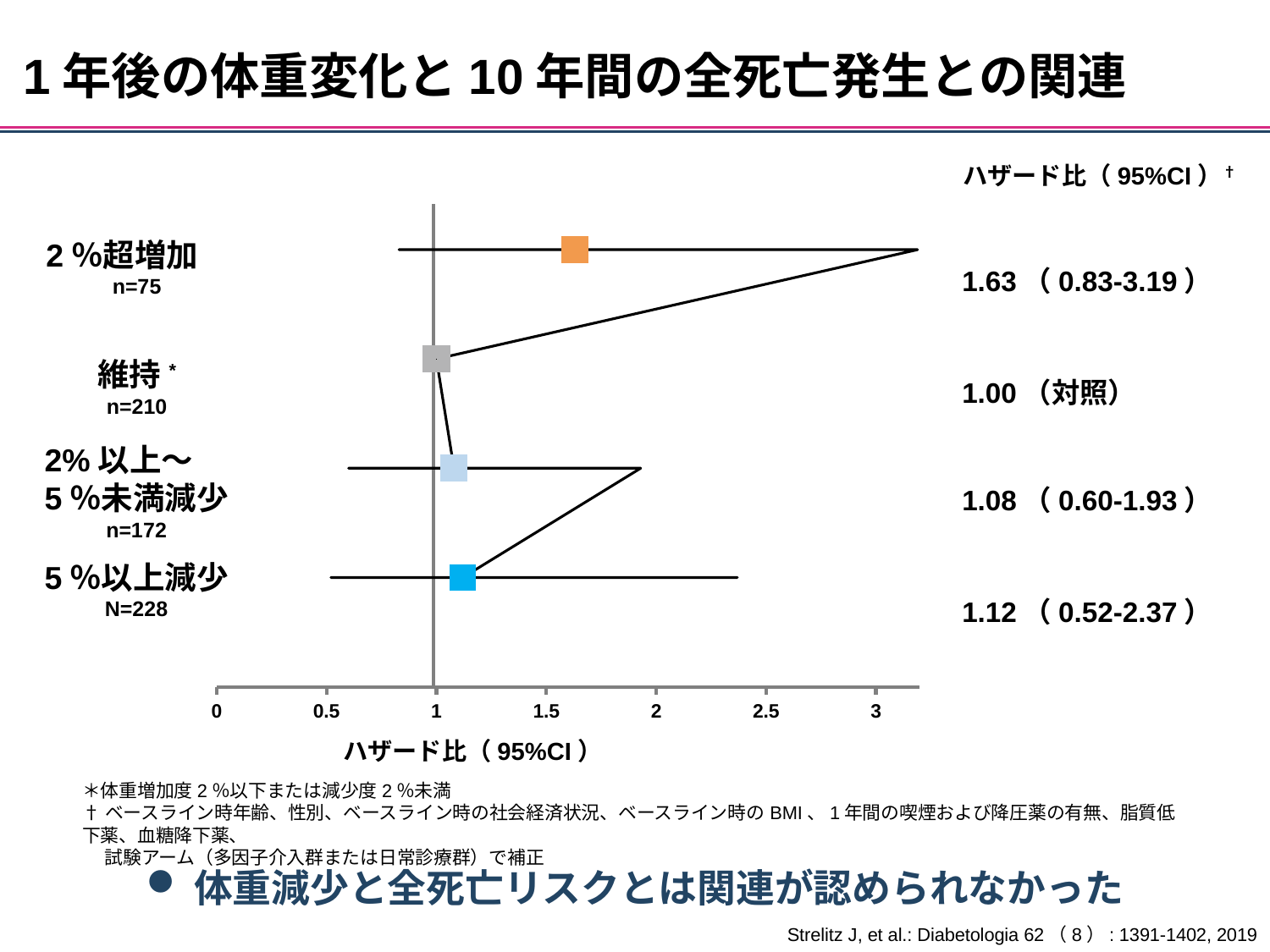

1年後の体重変化と10年間の全死亡発生との関連
ハザード比（95%CI）†
1.63（0.83-3.19）
1.00（対照）
1.08（0.60-1.93）
1.12（0.52-2.37）

### Chart

| Category |  |
|---|---|
2％超増加
n=75
維持*
n=210
2%以上～
5％未満減少
n=172
5％以上減少
N=228
ハザード比（95%CI）
＊体重増加度2％以下または減少度2％未満
†ベースライン時年齢、性別、ベースライン時の社会経済状況、ベースライン時のBMI、1年間の喫煙および降圧薬の有無、脂質低下薬、血糖降下薬、
　 試験アーム（多因子介入群または日常診療群）で補正
体重減少と全死亡リスクとは関連が認められなかった
Strelitz J, et al.: Diabetologia 62（8）: 1391-1402, 2019